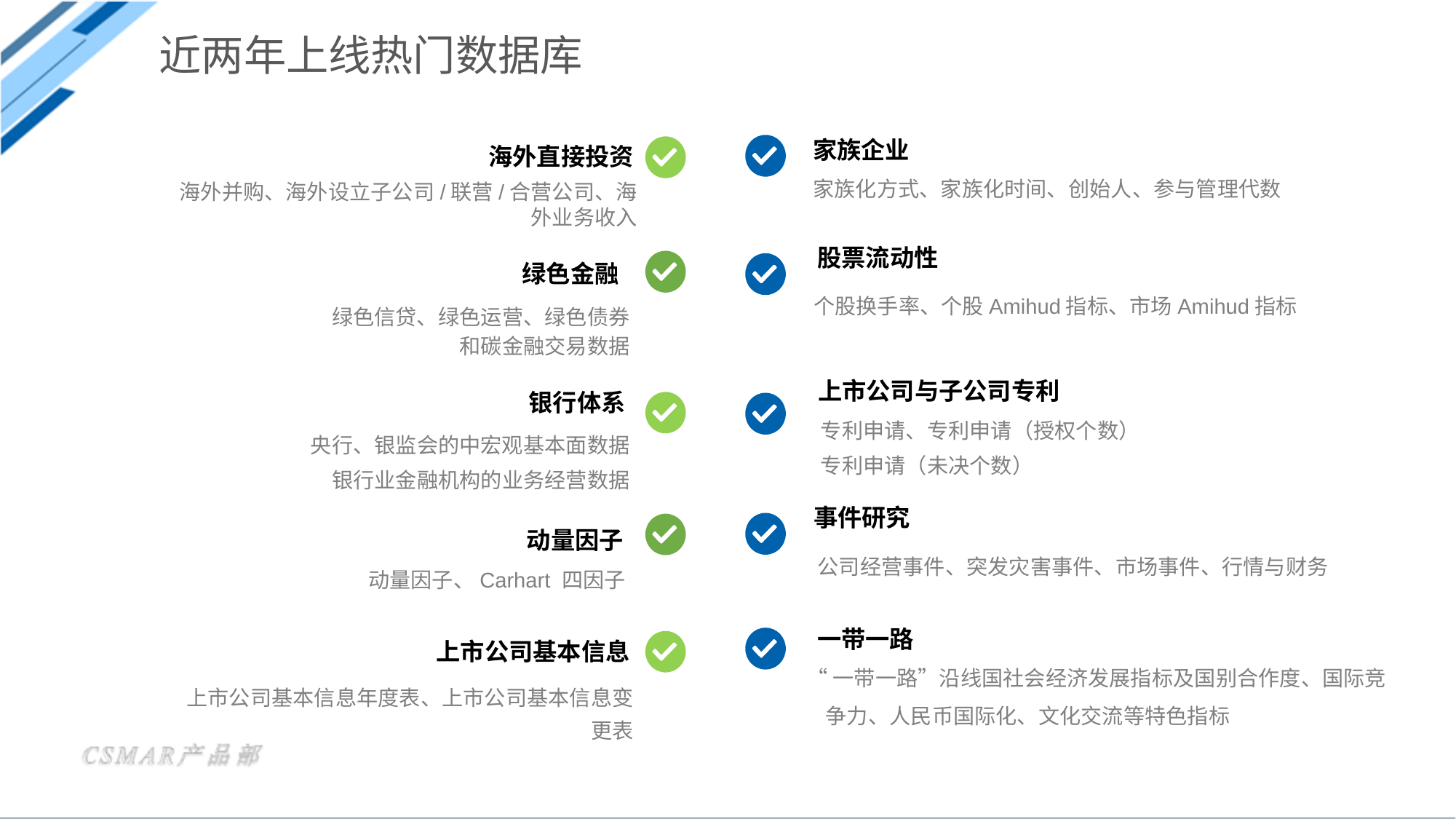

近两年上线热门数据库
家族企业
海外直接投资

家族化方式、家族化时间、创始人、参与管理代数
海外并购、海外设立子公司/联营/合营公司、海外业务收入
股票流动性

绿色金融

个股换手率、个股Amihud指标、市场Amihud指标
绿色信贷、绿色运营、绿色债券
和碳金融交易数据

上市公司与子公司专利
银行体系

专利申请、专利申请（授权个数）
专利申请（未决个数）
央行、银监会的中宏观基本面数据
银行业金融机构的业务经营数据
事件研究

动量因子
公司经营事件、突发灾害事件、市场事件、行情与财务
动量因子、Carhart 四因子
一带一路

上市公司基本信息

“一带一路”沿线国社会经济发展指标及国别合作度、国际竞
   争力、人民币国际化、文化交流等特色指标
上市公司基本信息年度表、上市公司基本信息变更表